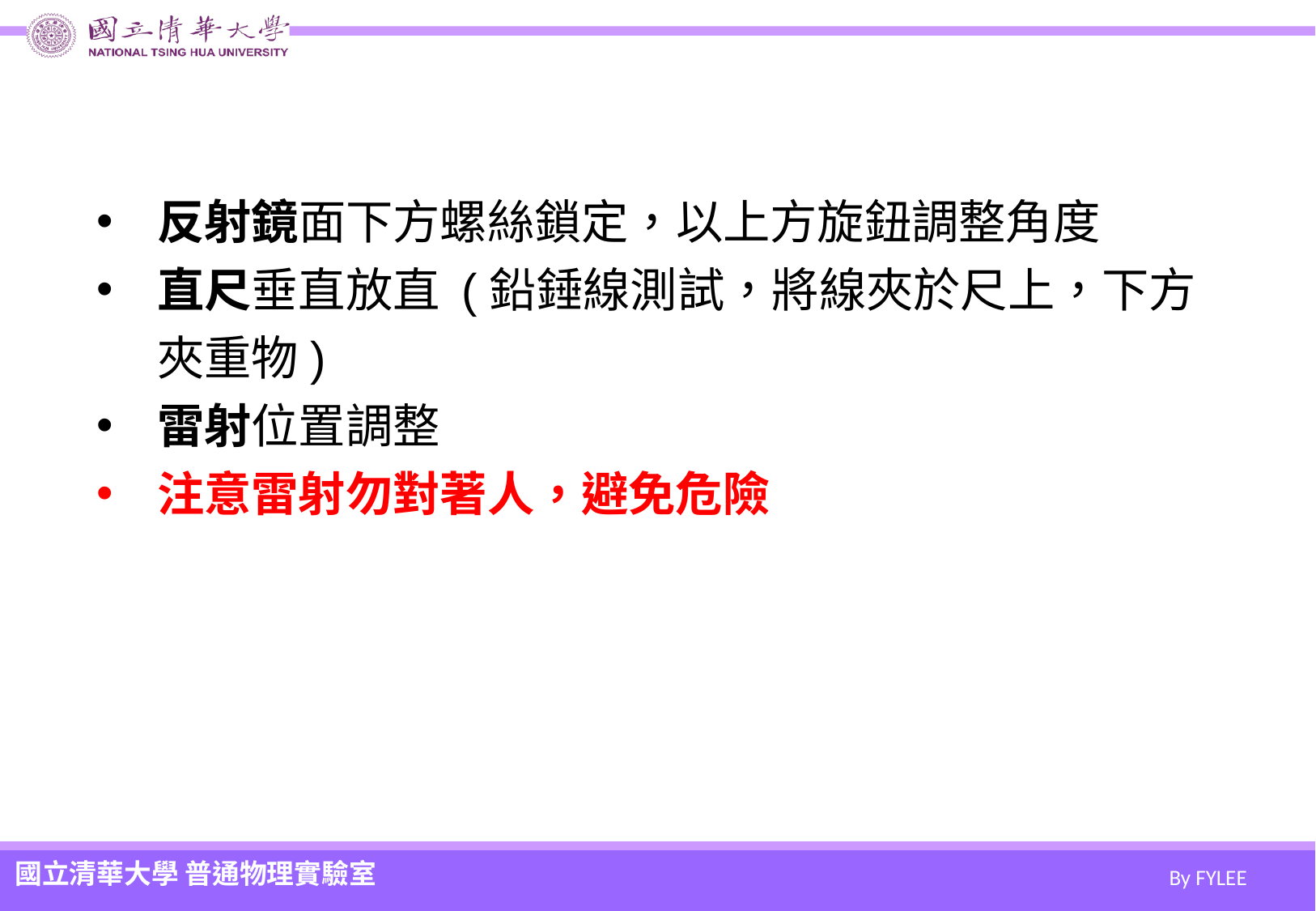

#
反射鏡面下方螺絲鎖定，以上方旋鈕調整角度
直尺垂直放直 (鉛錘線測試，將線夾於尺上，下方夾重物)
雷射位置調整
注意雷射勿對著人，避免危險